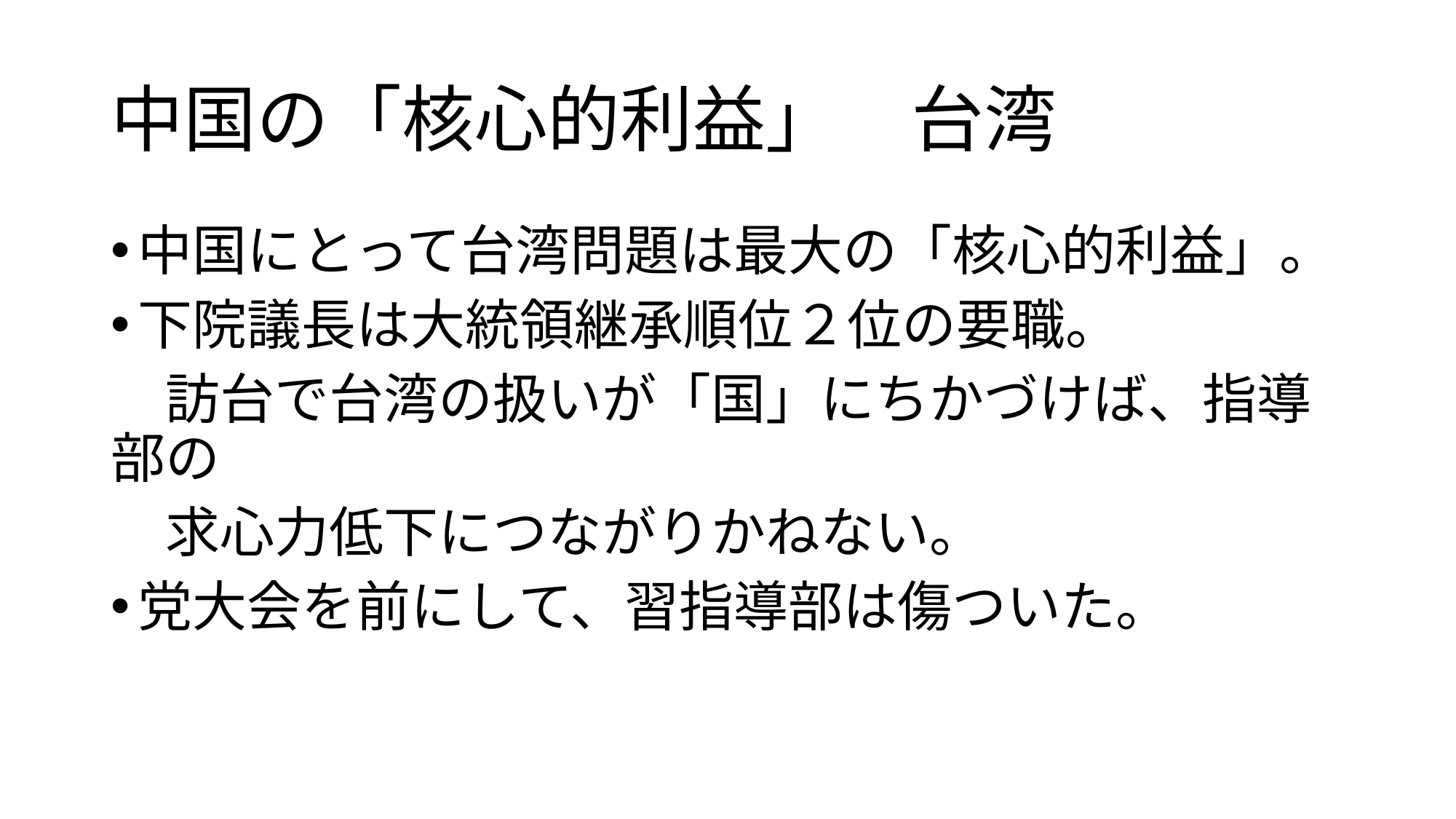

# 中国の「核心的利益」　台湾
中国にとって台湾問題は最大の「核心的利益」。
下院議長は大統領継承順位２位の要職。
　訪台で台湾の扱いが「国」にちかづけば、指導部の
　求心力低下につながりかねない。
党大会を前にして、習指導部は傷ついた。